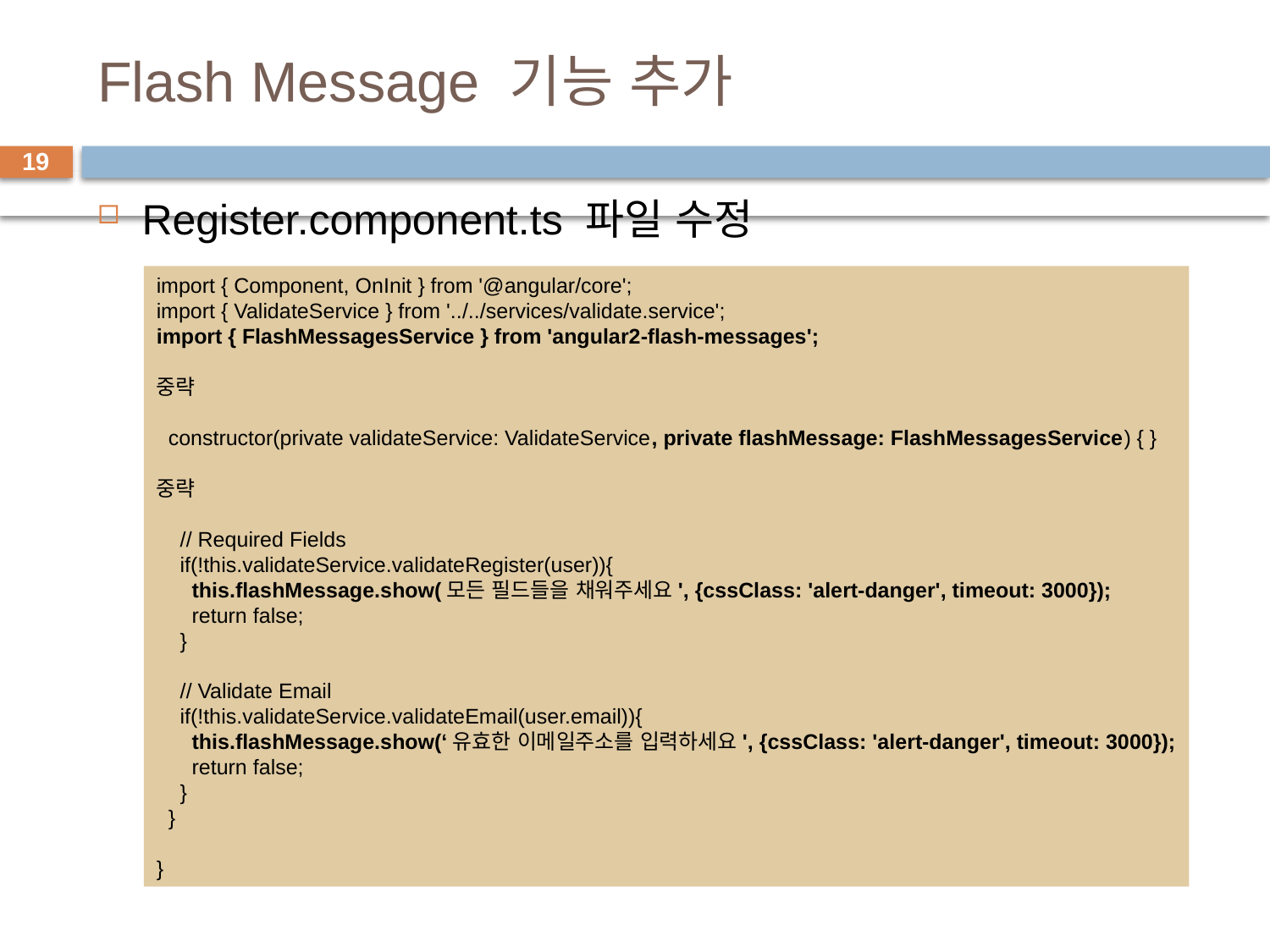

# Flash Message 기능 추가
19
Register.component.ts 파일 수정
import { Component, OnInit } from '@angular/core';
import { ValidateService } from '../../services/validate.service';
import { FlashMessagesService } from 'angular2-flash-messages';

중략

  constructor(private validateService: ValidateService, private flashMessage: FlashMessagesService) { }

중략

    // Required Fields
    if(!this.validateService.validateRegister(user)){
      this.flashMessage.show(모든 필드들을 채워주세요', {cssClass: 'alert-danger', timeout: 3000});
      return false;
    }

    // Validate Email
    if(!this.validateService.validateEmail(user.email)){
      this.flashMessage.show(‘유효한 이메일주소를 입력하세요', {cssClass: 'alert-danger', timeout: 3000});
      return false;
    }
  }

}